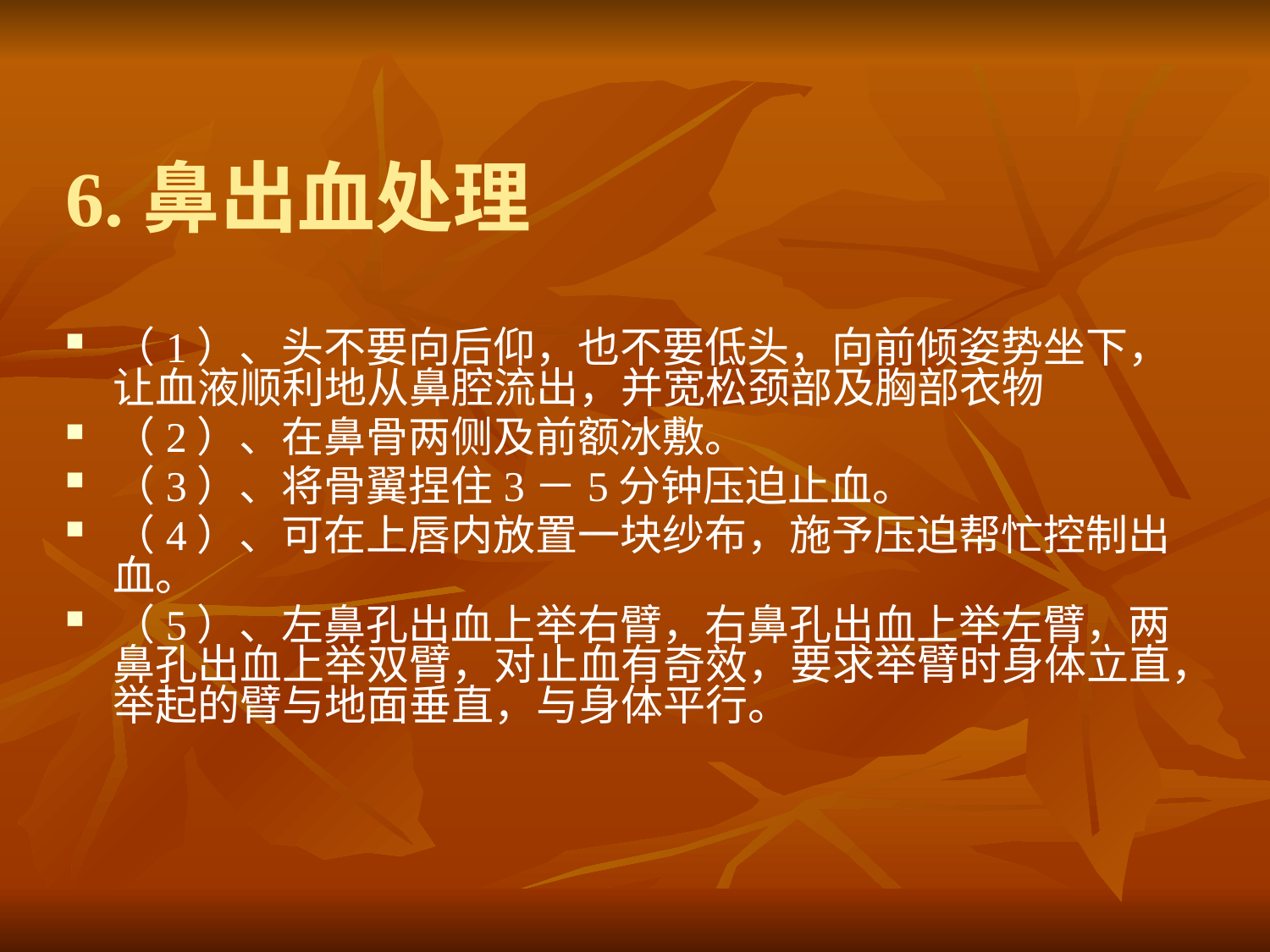

# 6.鼻出血处理
（1）、头不要向后仰，也不要低头，向前倾姿势坐下，让血液顺利地从鼻腔流出，并宽松颈部及胸部衣物
（2）、在鼻骨两侧及前额冰敷。
（3）、将骨翼捏住3－5分钟压迫止血。
（4）、可在上唇内放置一块纱布，施予压迫帮忙控制出血。
（5）、左鼻孔出血上举右臂，右鼻孔出血上举左臂，两鼻孔出血上举双臂，对止血有奇效，要求举臂时身体立直，举起的臂与地面垂直，与身体平行。